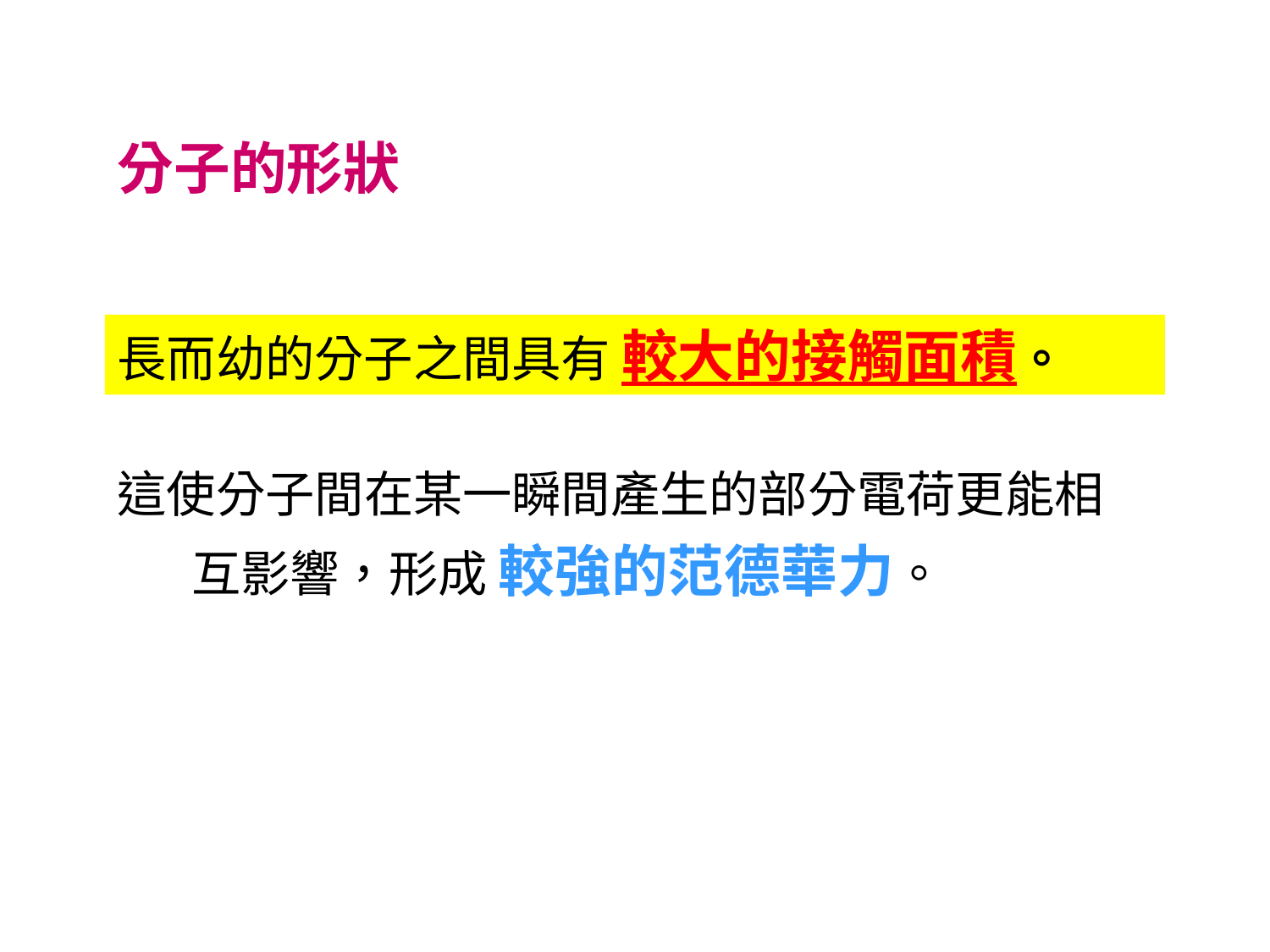

分子的形狀
長而幼的分子之間具有 較大的接觸面積。
這使分子間在某一瞬間產生的部分電荷更能相互影響，形成 較強的范德華力。